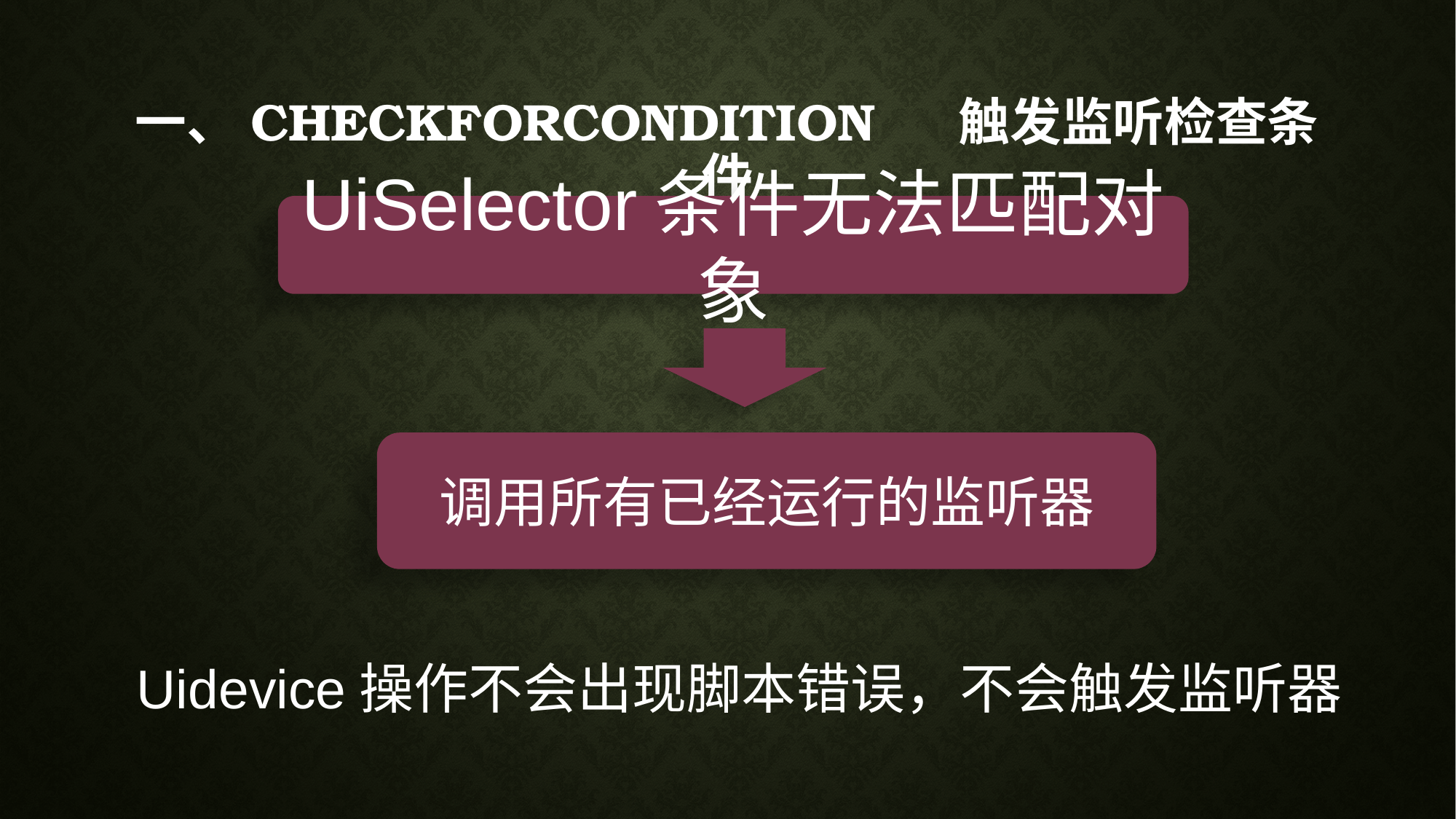

# 一、checkforCondition    触发监听检查条件
UiSelector条件无法匹配对象

调用所有已经运行的监听器
Uidevice操作不会出现脚本错误，不会触发监听器